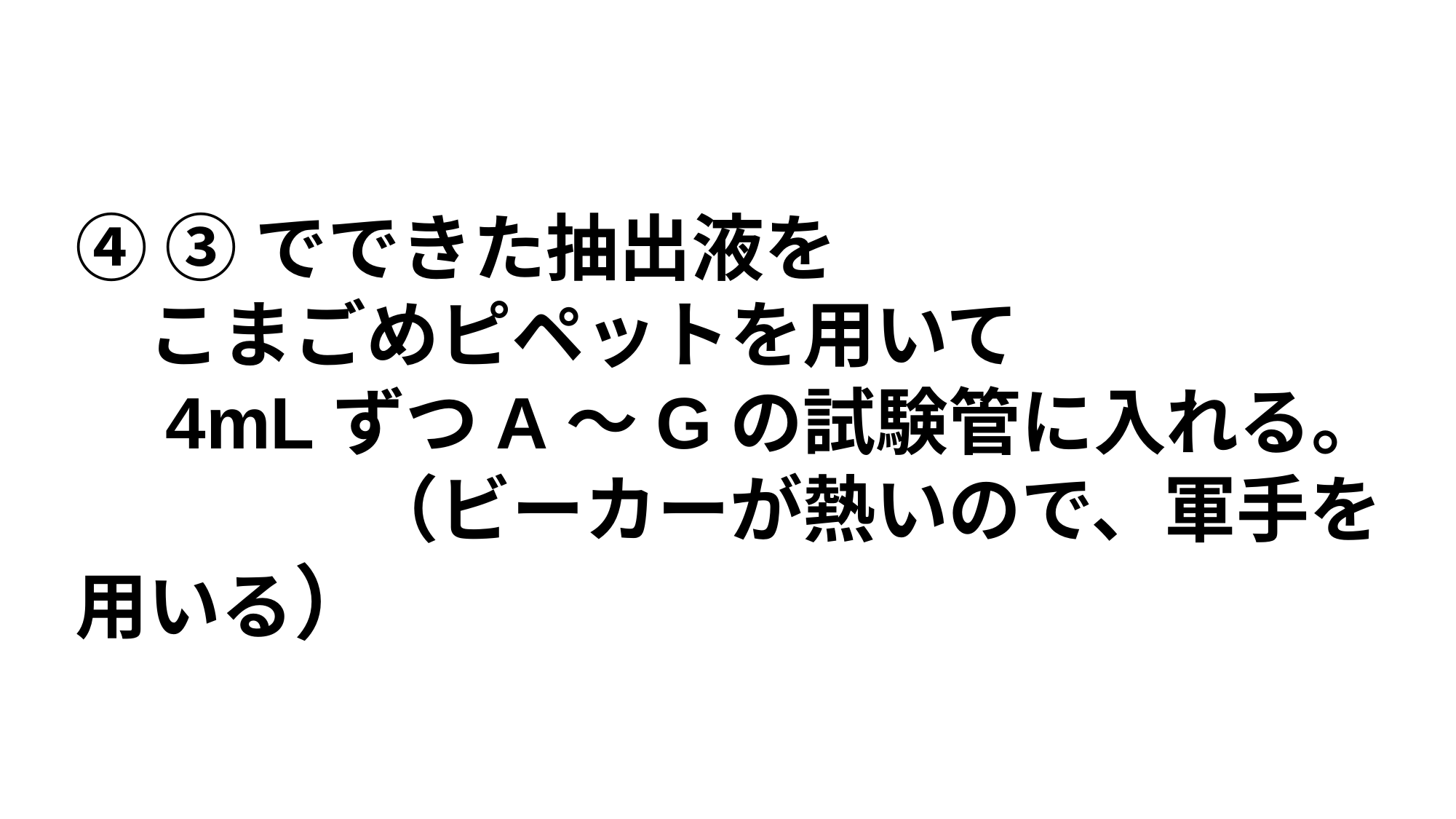

④ ③でできた抽出液を
　こまごめピペットを用いて
　4mLずつA～Gの試験管に入れる。　　　　（ビーカーが熱いので、軍手を用いる）